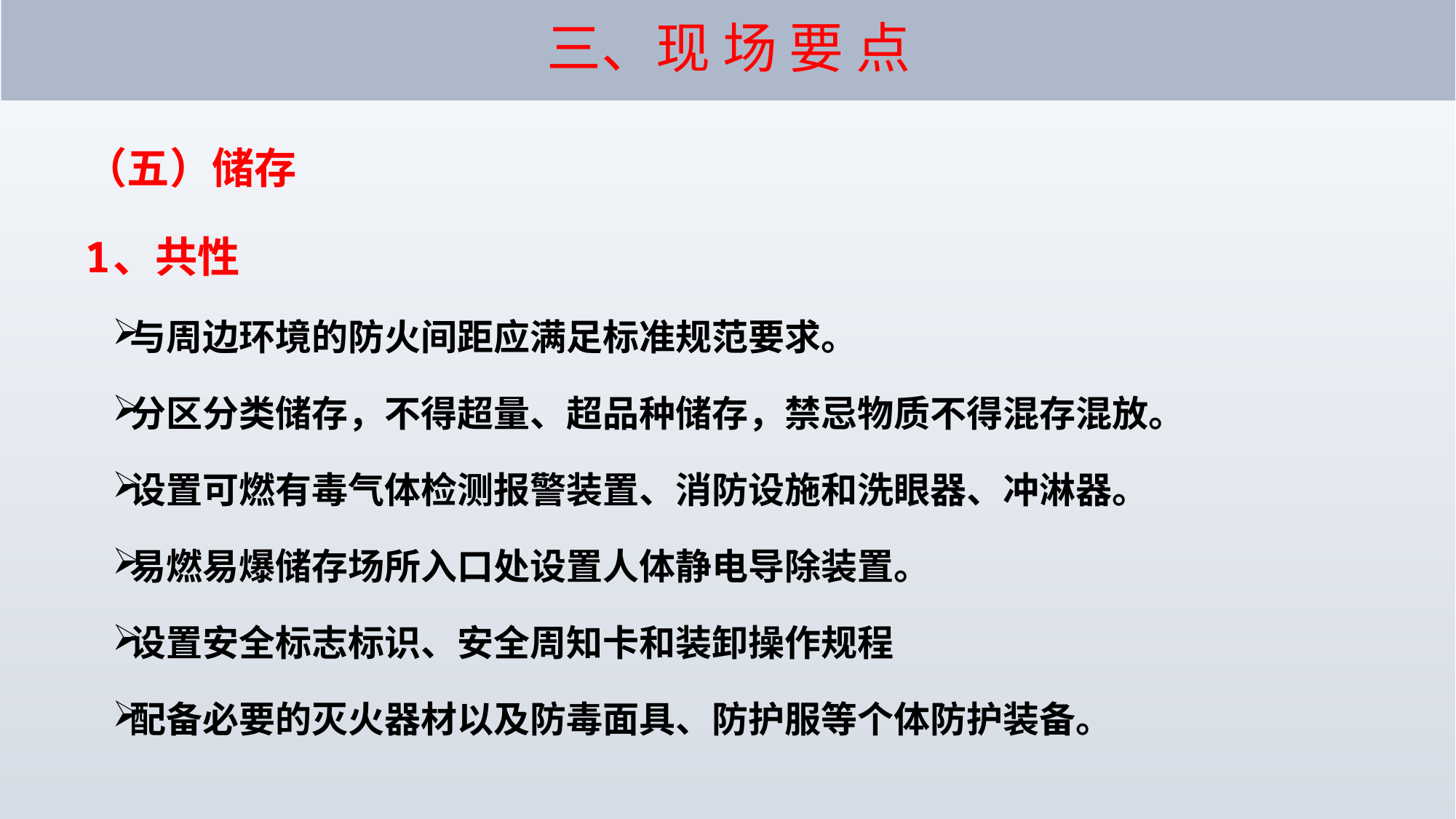

# 三、现 场 要 点
（五）储存
1、共性
 与周边环境的防火间距应满足标准规范要求。
 分区分类储存，不得超量、超品种储存，禁忌物质不得混存混放。
 设置可燃有毒气体检测报警装置、消防设施和洗眼器、冲淋器。
 易燃易爆储存场所入口处设置人体静电导除装置。
 设置安全标志标识、安全周知卡和装卸操作规程
 配备必要的灭火器材以及防毒面具、防护服等个体防护装备。